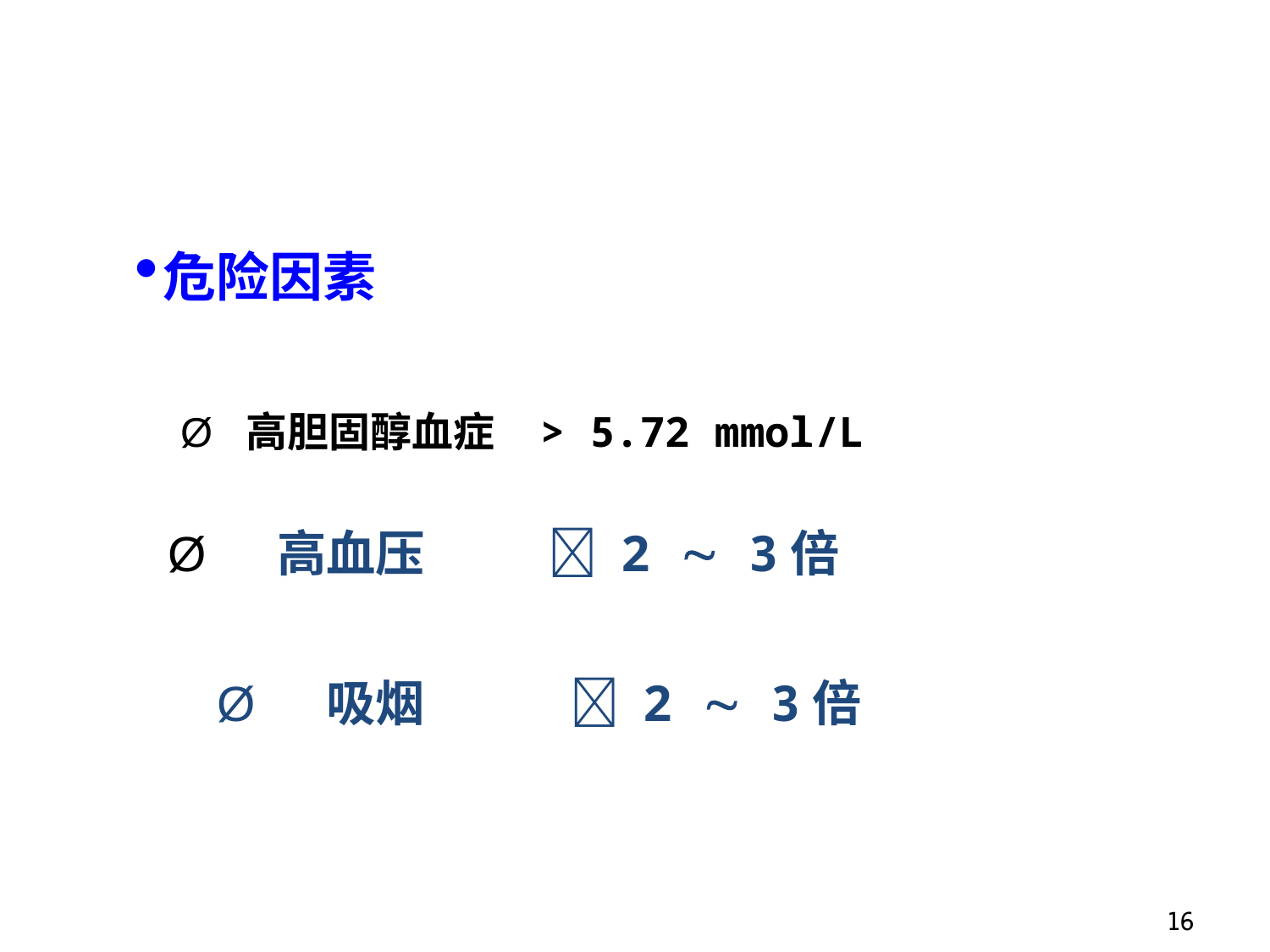

危险因素
 Ø 高胆固醇血症    > 5.72 mmol/L
Ø  高血压           ↑ 2 ∼ 3倍
Ø  吸烟             ↑ 2 ∼ 3倍
16